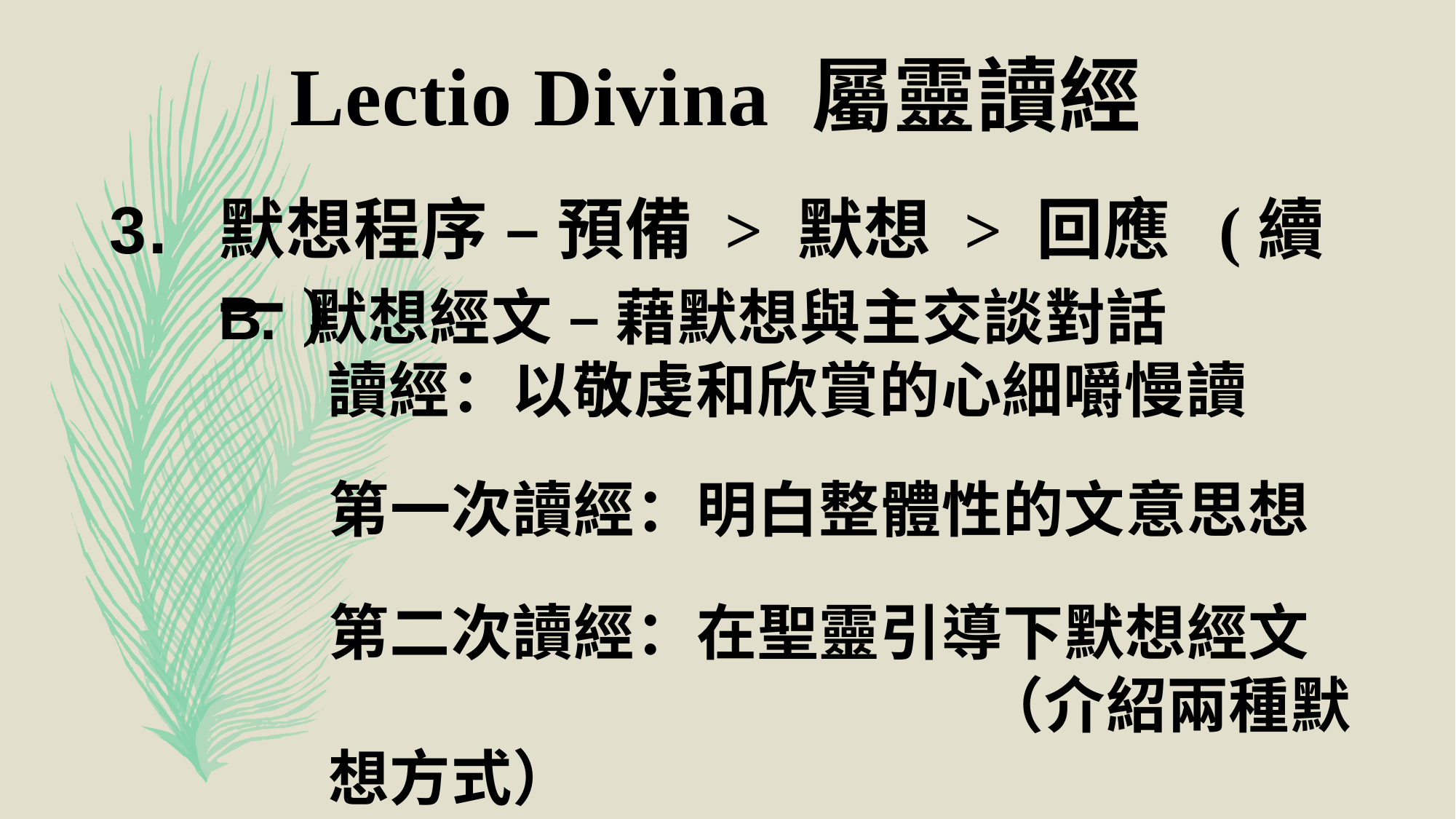

Lectio Divina 屬靈讀經
默想程序 – 預備 > 默想 > 回應  (續一)
默想經文 – 藉默想與主交談對話
讀經：以敬虔和欣賞的心細嚼慢讀
第一次讀經：明白整體性的文意思想
第二次讀經：在聖靈引導下默想經文
						（介紹兩種默想方式）